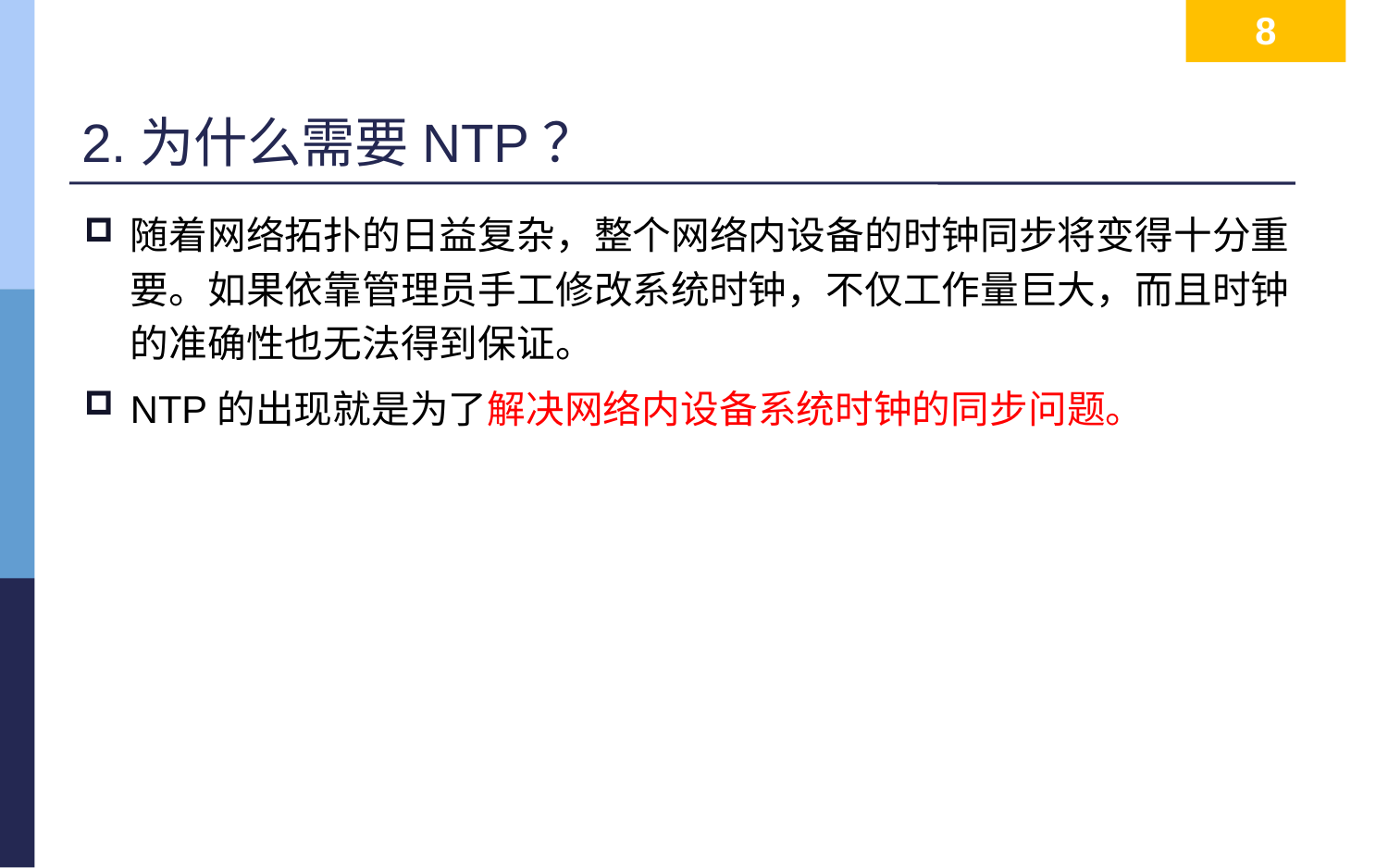

8
# 2.为什么需要NTP？

随着网络拓扑的日益复杂，整个网络内设备的时钟同步将变得十分重要。如果依靠管理员手工修改系统时钟，不仅工作量巨大，而且时钟的准确性也无法得到保证。
NTP的出现就是为了解决网络内设备系统时钟的同步问题。